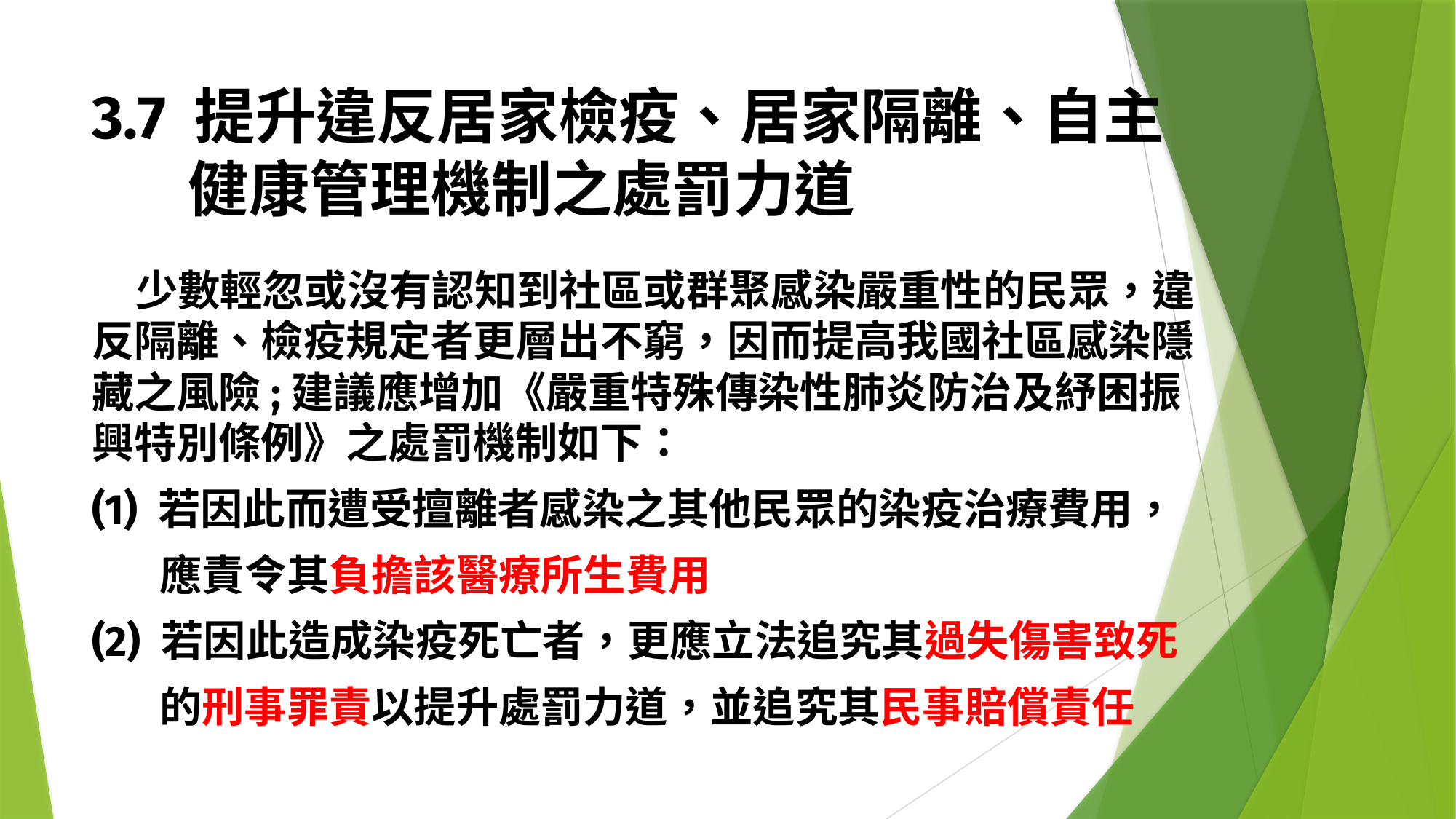

# 3.7 提升違反居家檢疫、居家隔離、自主 健康管理機制之處罰力道
      少數輕忽或沒有認知到社區或群聚感染嚴重性的民眾，違反隔離、檢疫規定者更層出不窮，因而提高我國社區感染隱藏之風險;建議應增加《嚴重特殊傳染性肺炎防治及紓困振興特別條例》之處罰機制如下：
(1) 若因此而遭受擅離者感染之其他民眾的染疫治療費用，
      應責令其負擔該醫療所生費用
(2) 若因此造成染疫死亡者，更應立法追究其過失傷害致死
      的刑事罪責以提升處罰力道，並追究其民事賠償責任